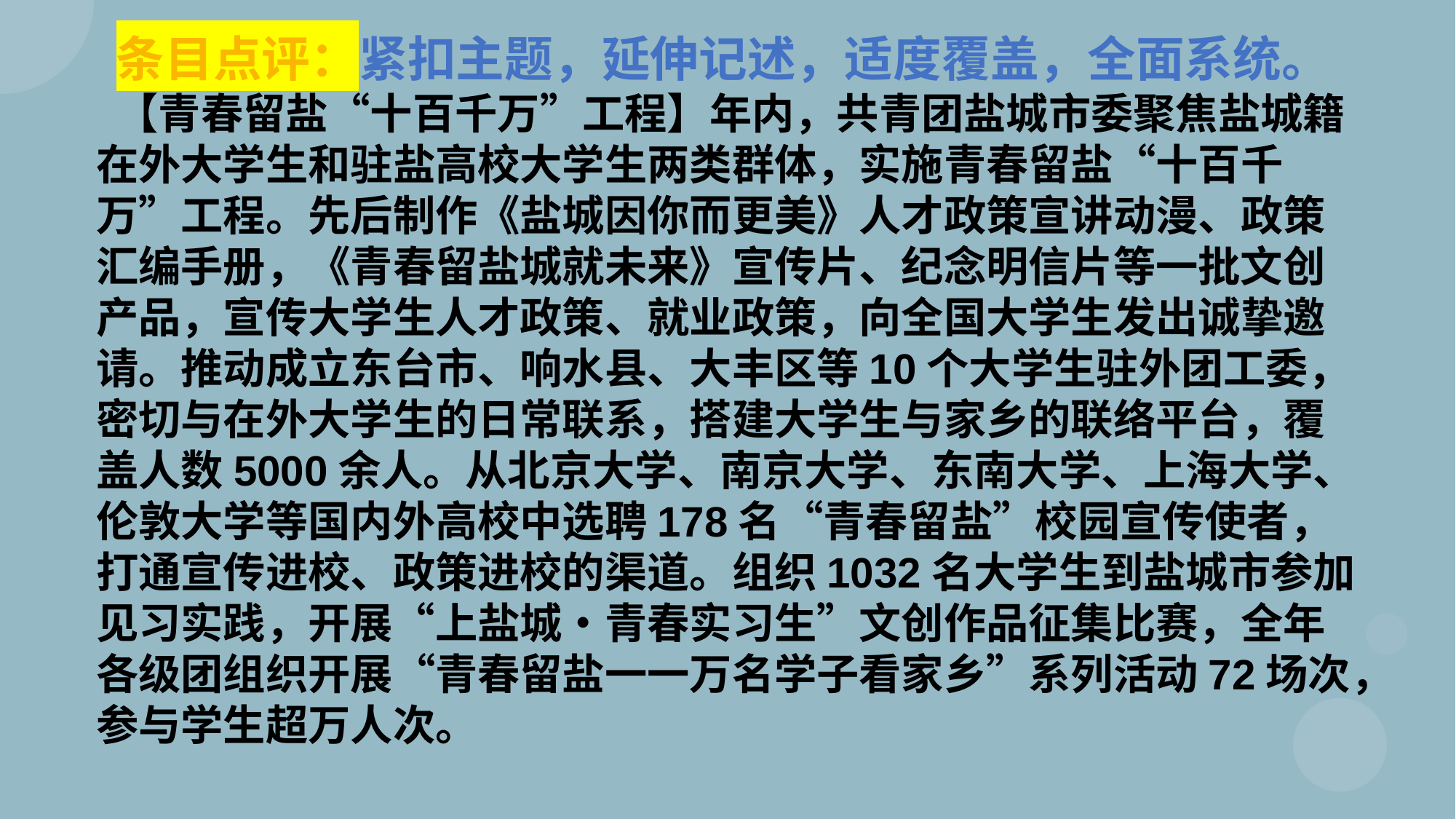

条目点评：紧扣主题，延伸记述，适度覆盖，全面系统。
 【青春留盐“十百千万”工程】年内，共青团盐城市委聚焦盐城籍在外大学生和驻盐高校大学生两类群体，实施青春留盐“十百千万”工程。先后制作《盐城因你而更美》人才政策宣讲动漫、政策汇编手册，《青春留盐城就未来》宣传片、纪念明信片等一批文创产品，宣传大学生人才政策、就业政策，向全国大学生发出诚挚邀请。推动成立东台市、响水县、大丰区等10个大学生驻外团工委，密切与在外大学生的日常联系，搭建大学生与家乡的联络平台，覆盖人数5000余人。从北京大学、南京大学、东南大学、上海大学、伦敦大学等国内外高校中选聘178名“青春留盐”校园宣传使者，打通宣传进校、政策进校的渠道。组织1032名大学生到盐城市参加见习实践，开展“上盐城・青春实习生”文创作品征集比赛，全年各级团组织开展“青春留盐一一万名学子看家乡”系列活动72场次，参与学生超万人次。